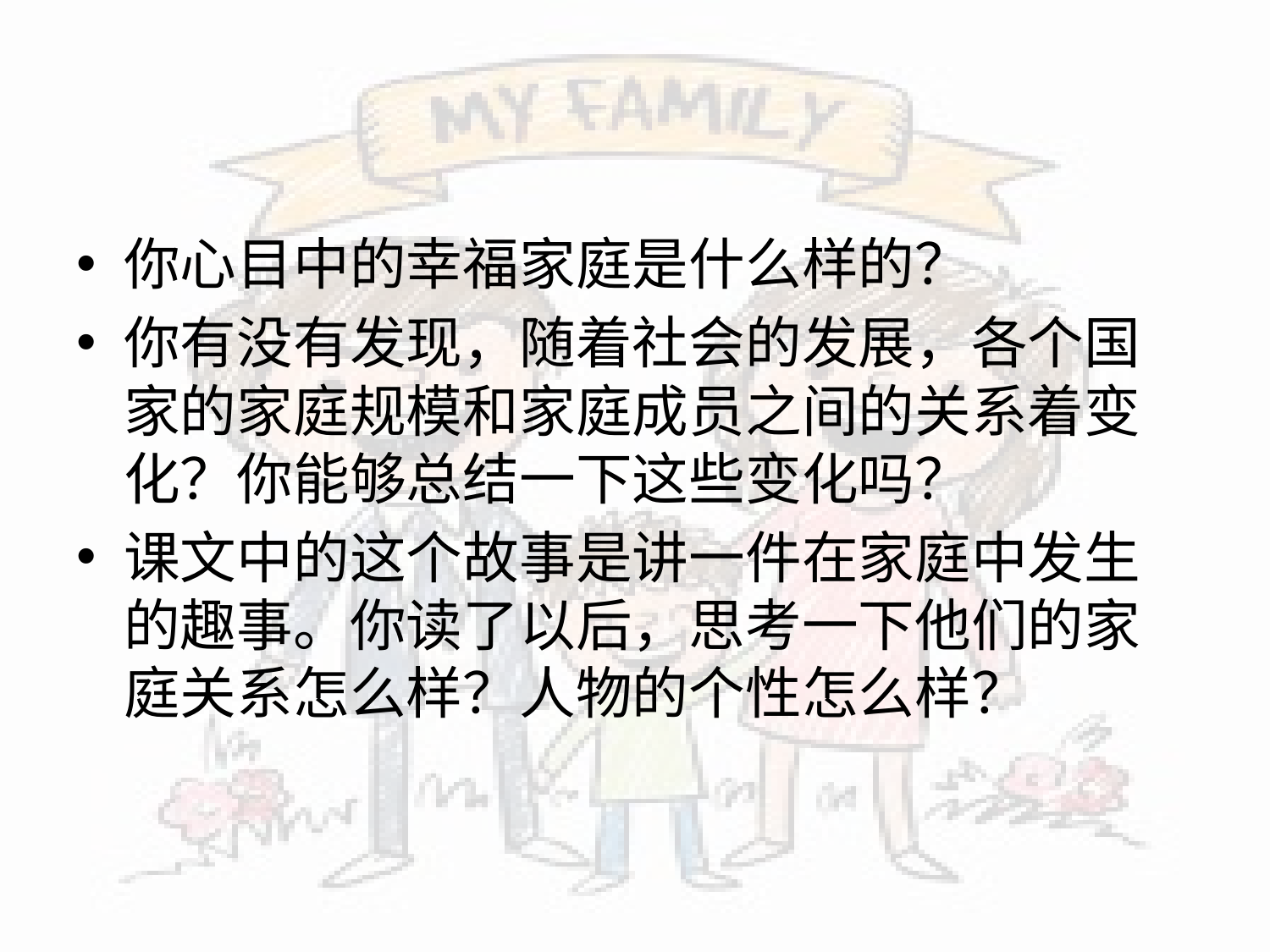

#
你心目中的幸福家庭是什么样的？
你有没有发现，随着社会的发展，各个国家的家庭规模和家庭成员之间的关系着变化？你能够总结一下这些变化吗？
课文中的这个故事是讲一件在家庭中发生的趣事。你读了以后，思考一下他们的家庭关系怎么样？人物的个性怎么样？